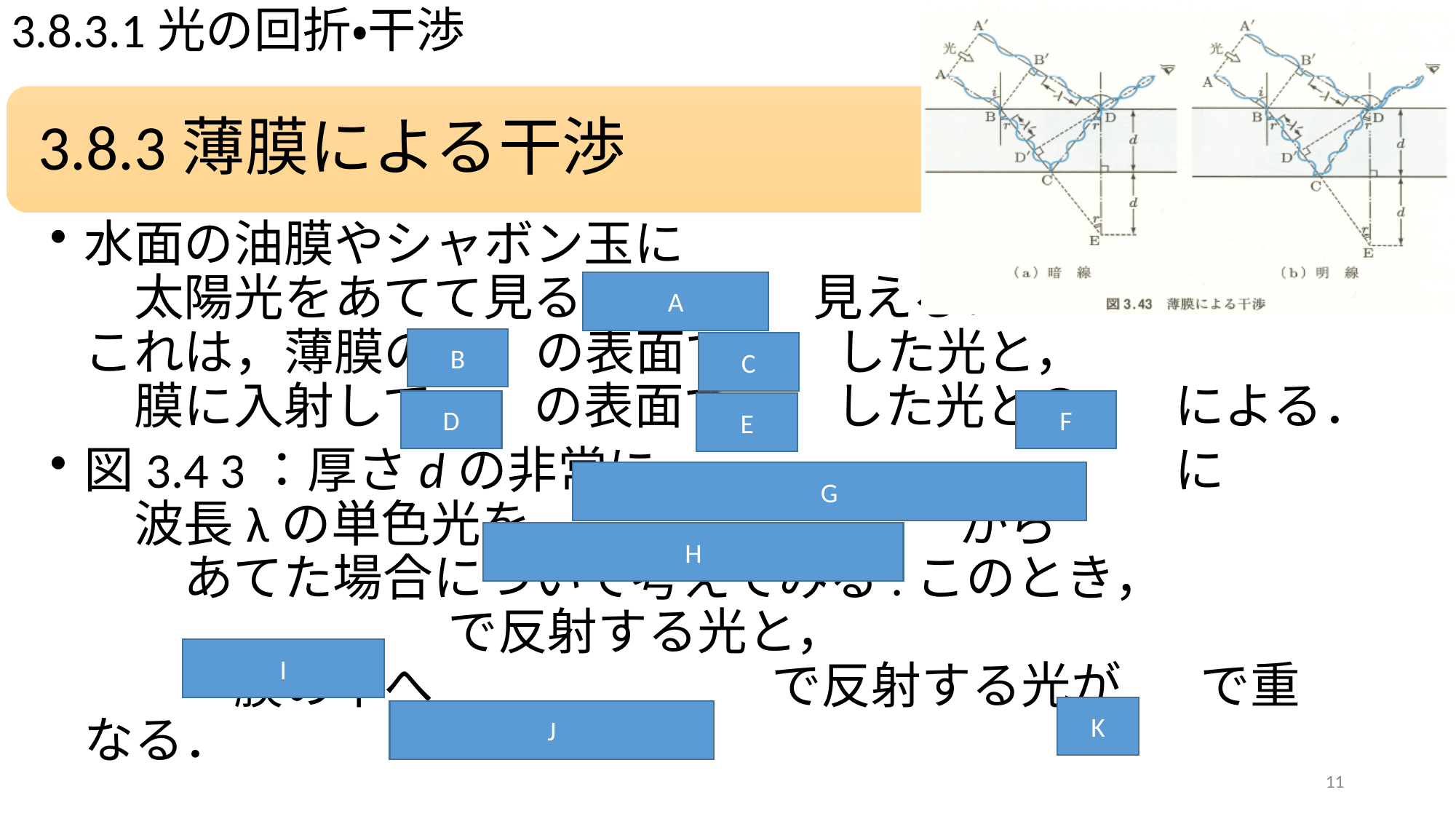

# 3.8.3.1光の回折・干渉
3.8.3薄膜による干渉
水面の油膜やシャボン玉に
　太陽光をあてて見ると                見える．
これは，薄膜の         の表面で         した光と，
　膜に入射して         の表面で         した光との        による．
図3.4 3：厚さdの非常に                                              に
　波長λの単色光を                                      から
　　あてた場合について考えてみる.このとき，
　　　                   で反射する光と，
　　　膜の中へ                              で反射する光が       で重なる．

A
B
C
D
F
E
G
H
I
K
J
11